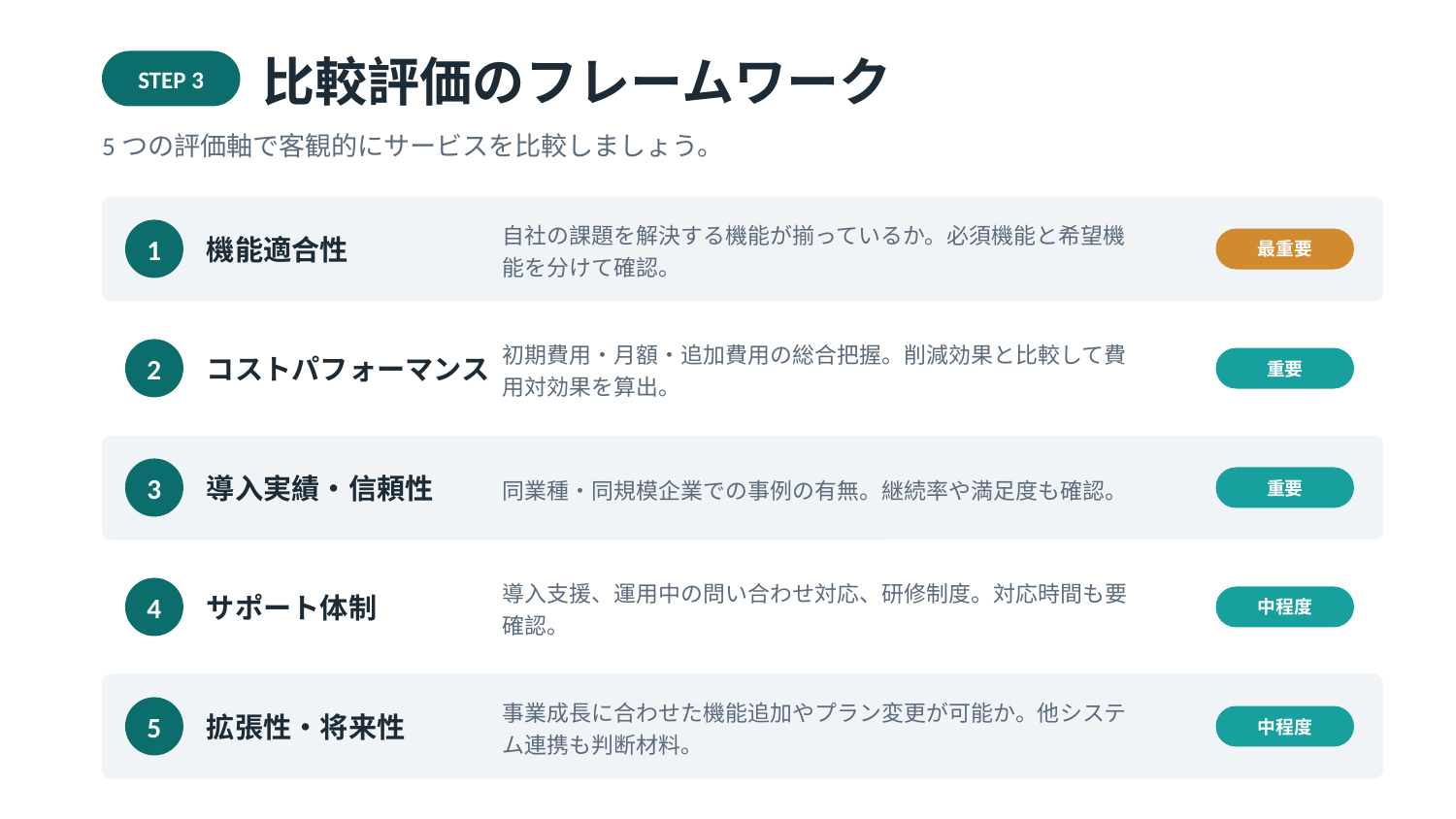

比較評価のフレームワーク

STEP 3
5つの評価軸で客観的にサービスを比較しましょう。

機能適合性
自社の課題を解決する機能が揃っているか。必須機能と希望機能を分けて確認。

1

最重要

コストパフォーマンス
初期費用・月額・追加費用の総合把握。削減効果と比較して費用対効果を算出。

2

重要

導入実績・信頼性
同業種・同規模企業での事例の有無。継続率や満足度も確認。

3

重要

サポート体制
導入支援、運用中の問い合わせ対応、研修制度。対応時間も要確認。

4

中程度

拡張性・将来性
事業成長に合わせた機能追加やプラン変更が可能か。他システム連携も判断材料。

5

中程度